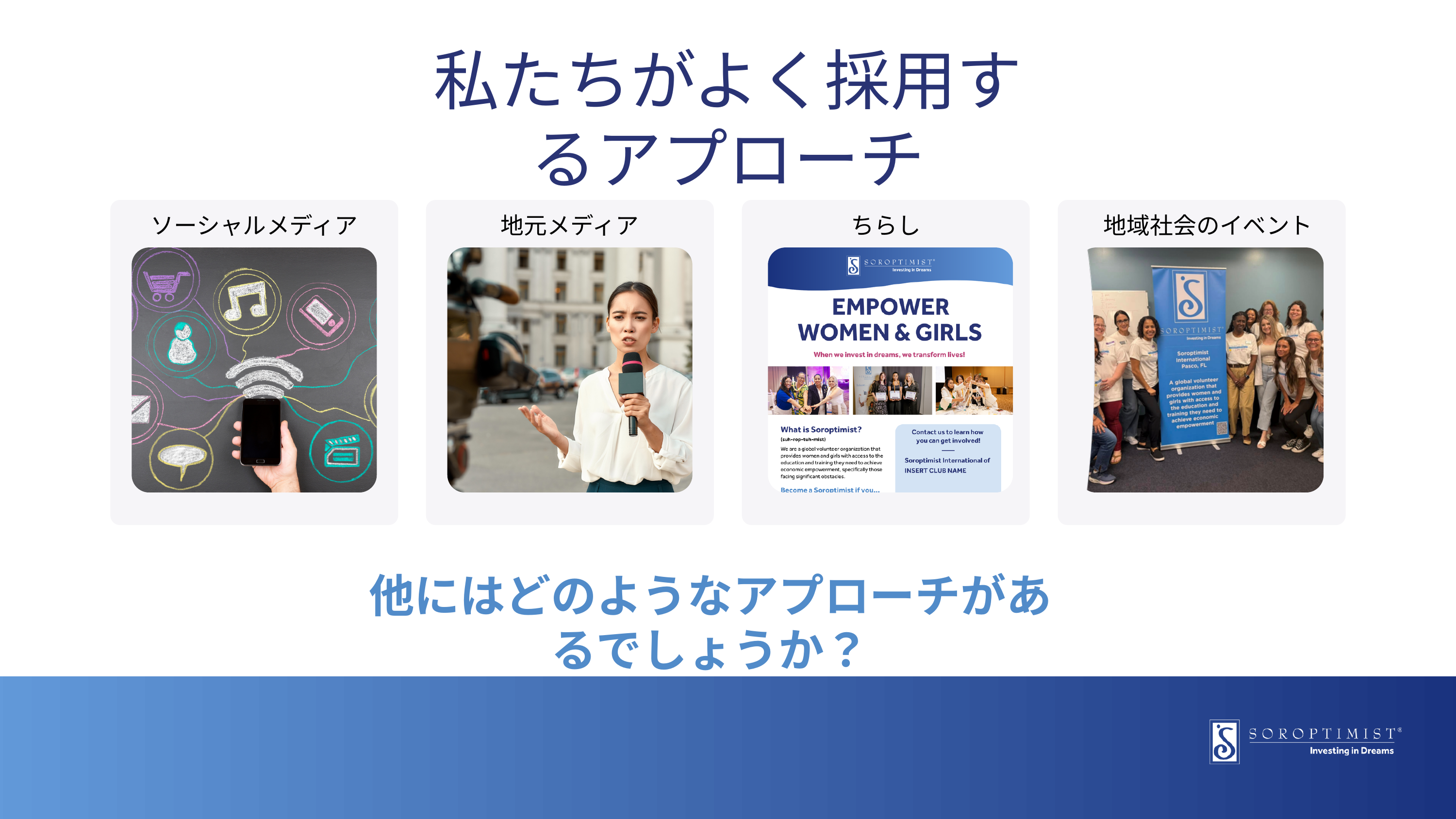

私たちがよく採用するアプローチ

ソーシャルメディア
地元メディア
ちらし
地域社会のイベント

他にはどのようなアプローチがあるでしょうか？